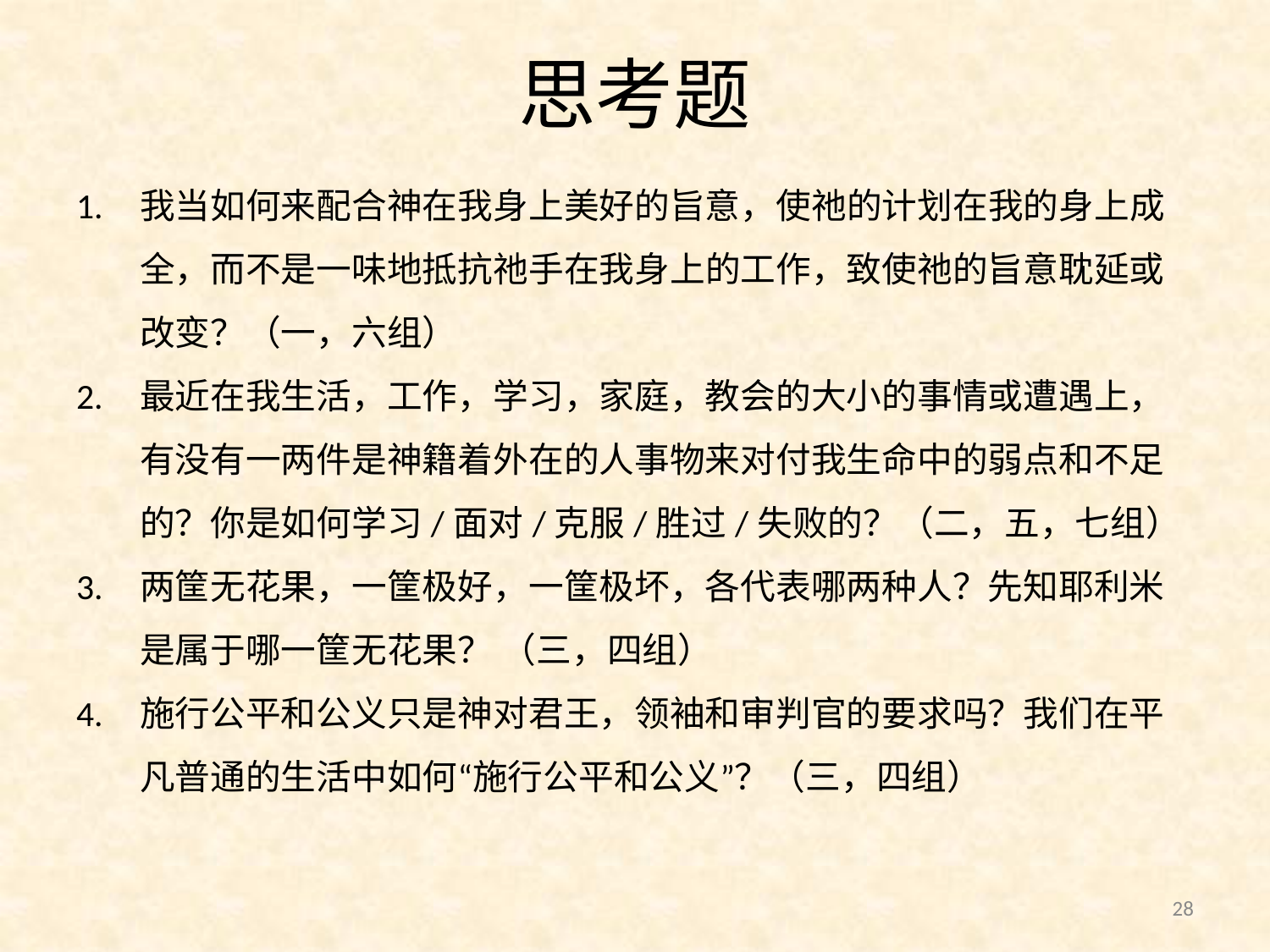

# 思考题
我当如何来配合神在我身上美好的旨意，使祂的计划在我的身上成全，而不是一味地抵抗祂手在我身上的工作，致使祂的旨意耽延或改变？（一，六组）
最近在我生活，工作，学习，家庭，教会的大小的事情或遭遇上，有没有一两件是神籍着外在的人事物来对付我生命中的弱点和不足的？你是如何学习/面对/克服/胜过/失败的？（二，五，七组）
两筐无花果，一筐极好，一筐极坏，各代表哪两种人？先知耶利米是属于哪一筐无花果？ （三，四组）
施行公平和公义只是神对君王，领袖和审判官的要求吗？我们在平凡普通的生活中如何“施行公平和公义”？（三，四组）

28